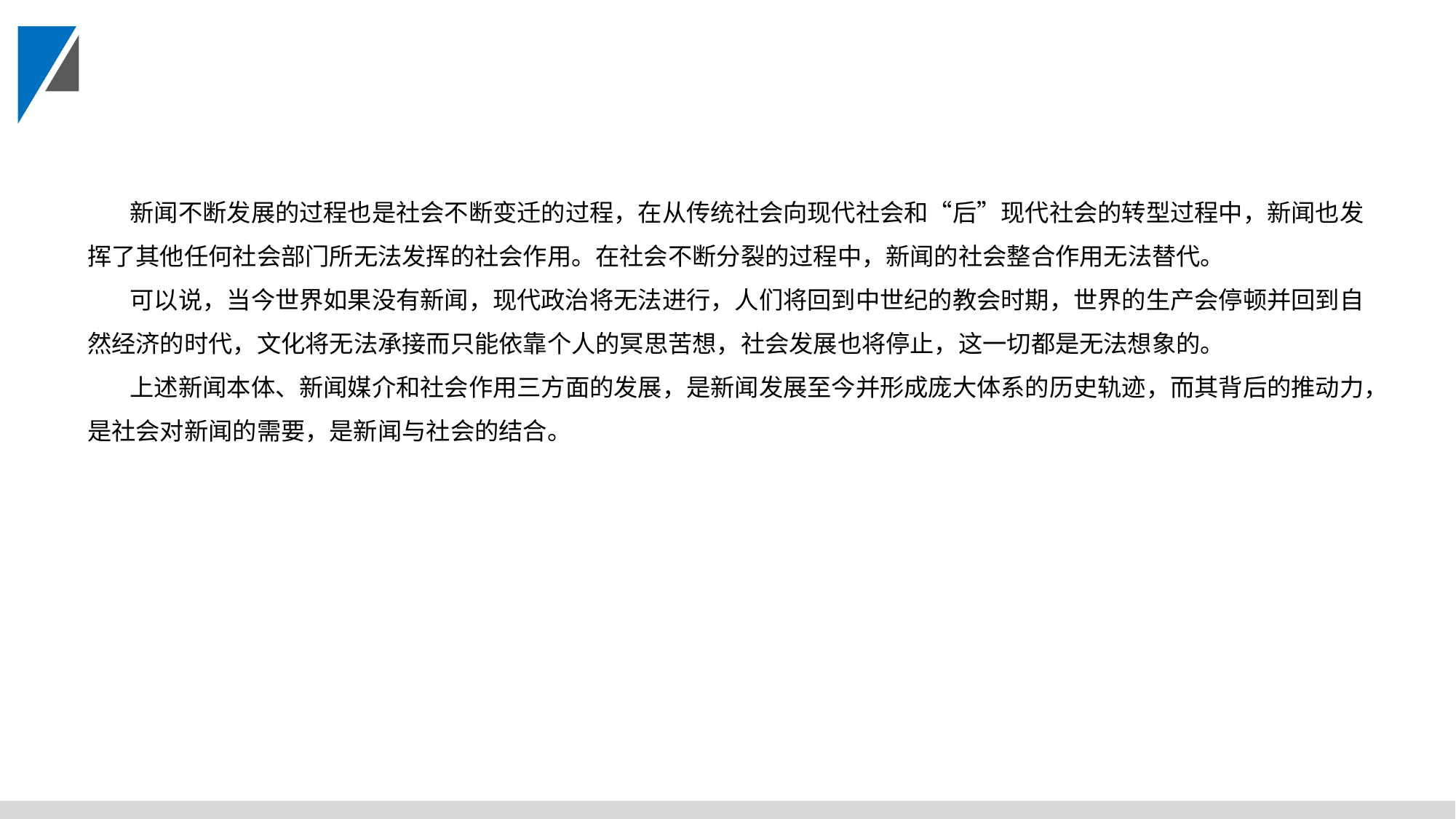

新闻不断发展的过程也是社会不断变迁的过程，在从传统社会向现代社会和“后”现代社会的转型过程中，新闻也发挥了其他任何社会部门所无法发挥的社会作用。在社会不断分裂的过程中，新闻的社会整合作用无法替代。
可以说，当今世界如果没有新闻，现代政治将无法进行，人们将回到中世纪的教会时期，世界的生产会停顿并回到自然经济的时代，文化将无法承接而只能依靠个人的冥思苦想，社会发展也将停止，这一切都是无法想象的。
上述新闻本体、新闻媒介和社会作用三方面的发展，是新闻发展至今并形成庞大体系的历史轨迹，而其背后的推动力，是社会对新闻的需要，是新闻与社会的结合。